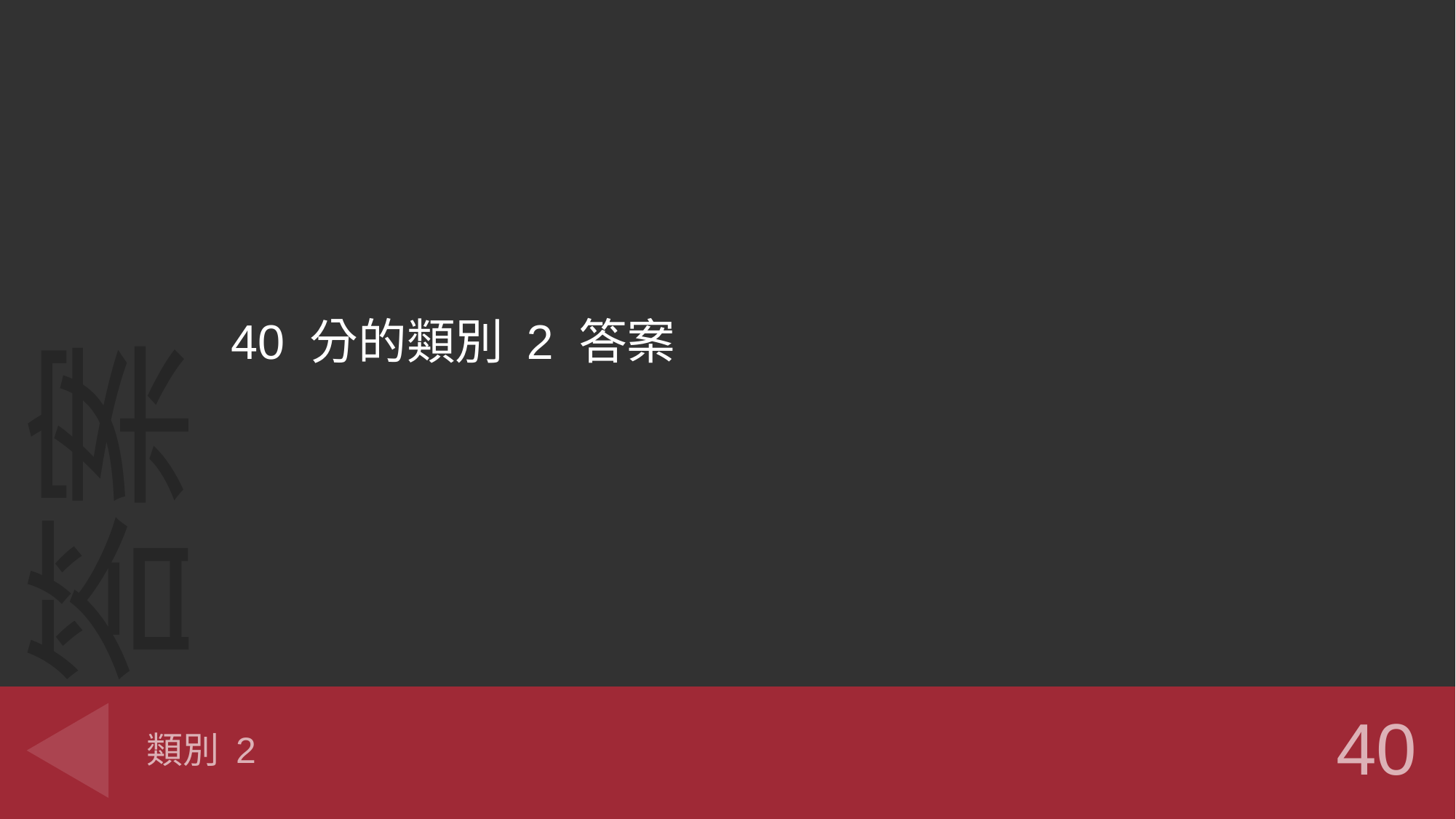

40 分的類別 2 答案
# 類別 2
40